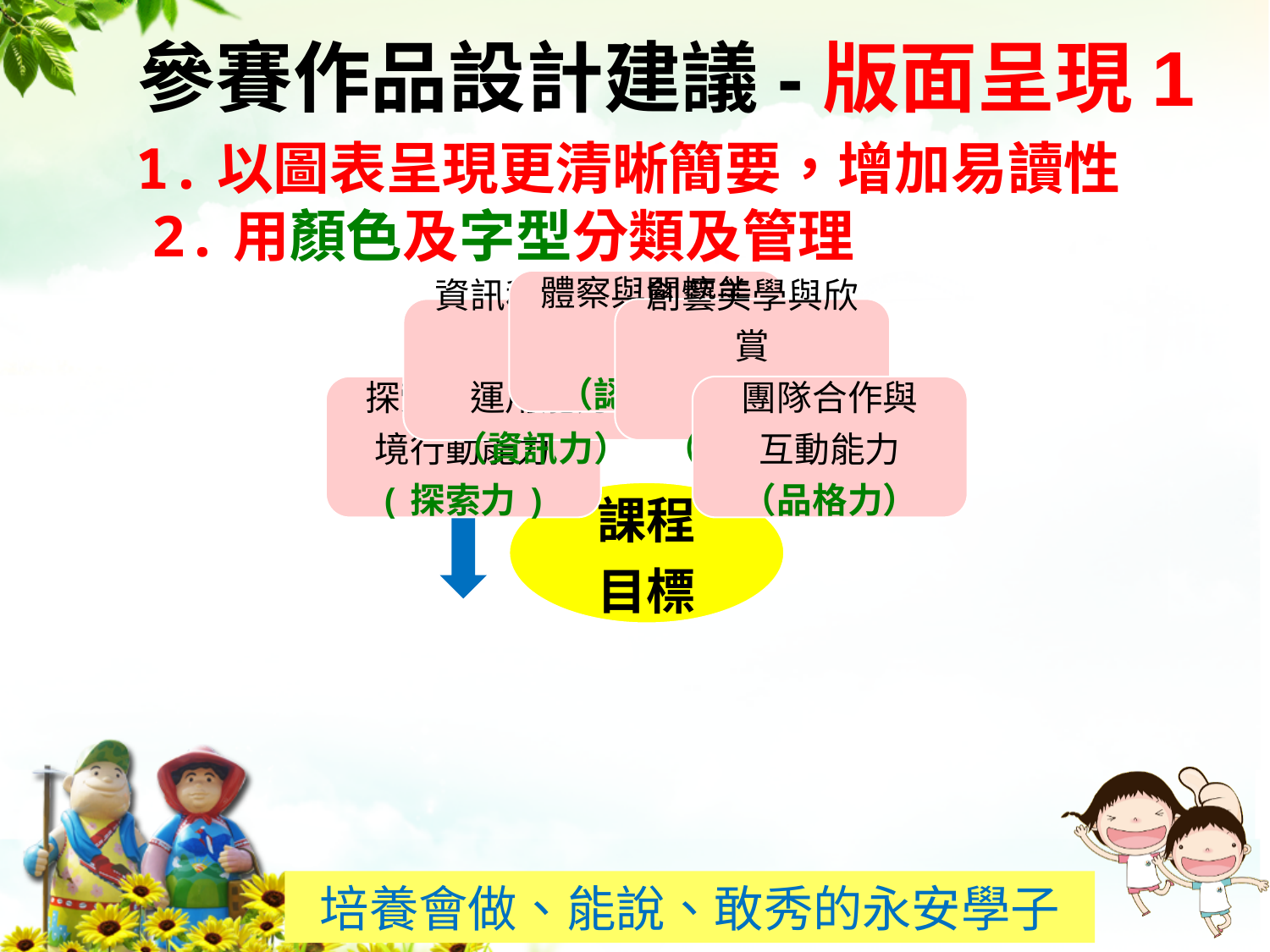

參賽作品設計建議-版面呈現1
1.以圖表呈現更清晰簡要，增加易讀性
  2.用顏色及字型分類及管理

課程
目標
（認同力）
能力
（想像力）
團隊合作與
互動能力
（品格力）
運用能力
（資訊力）
(探索力)
培養會做、能說、敢秀的永安學子